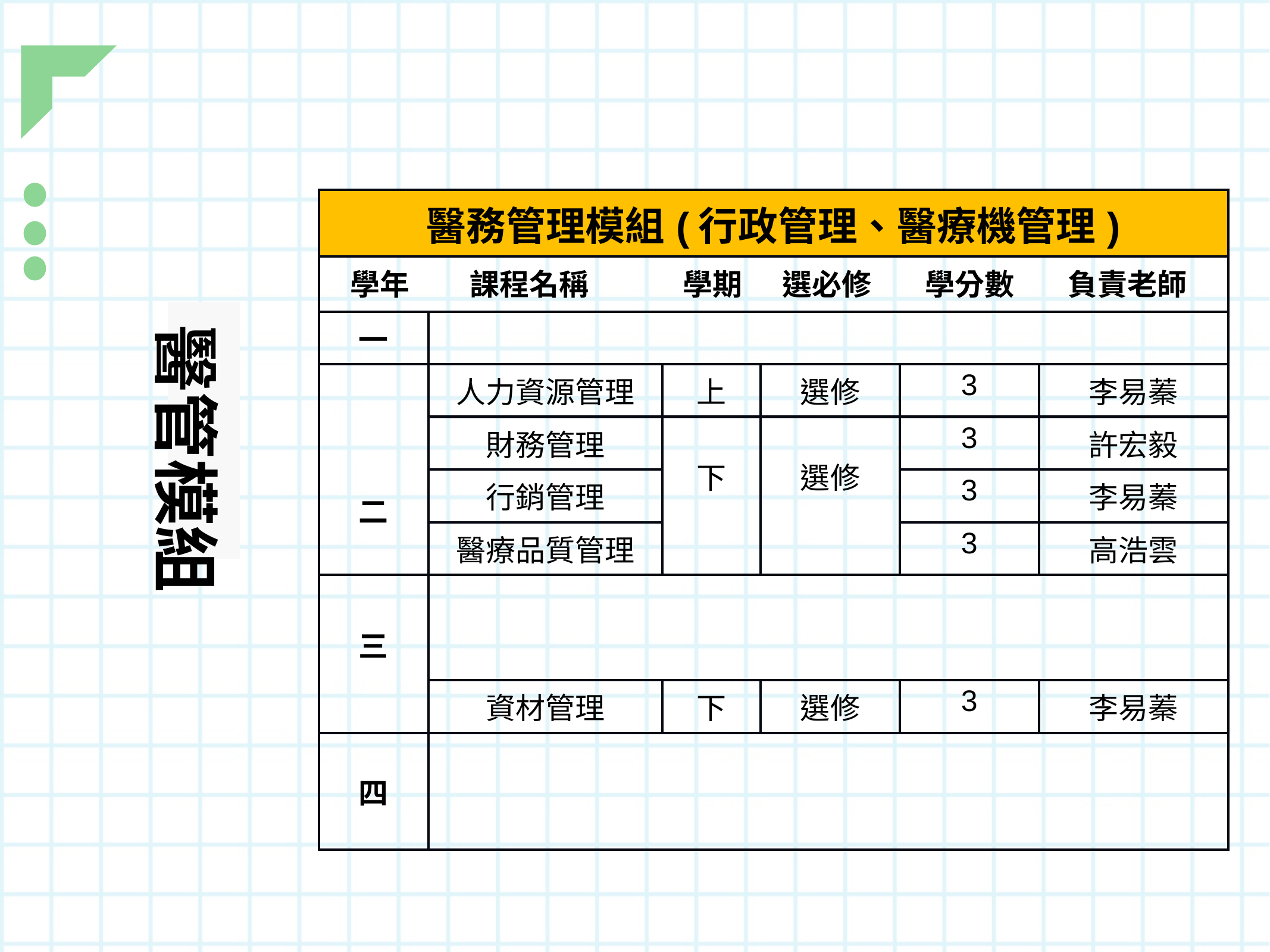

| 醫務管理模組(行政管理、醫療機管理) |  |  |  |  |  |
| --- | --- | --- | --- | --- | --- |
| 學年 課程名稱 學期 選必修 學分數 負責老師 |  |  |  |  |  |
| 一 |  |  |  |  |  |
| 二 | 人力資源管理 | 上 | 選修 | 3 | 李易蓁 |
|  | 財務管理 | 下 | 選修 | 3 | 許宏毅 |
|  | 行銷管理 |  |  | 3 | 李易蓁 |
|  | 醫療品質管理 |  |  | 3 | 高浩雲 |
| 三 |  |  |  |  |  |
|  | 資材管理 | 下 | 選修 | 3 | 李易蓁 |
| 四 |  |  |  |  |  |

醫管模組